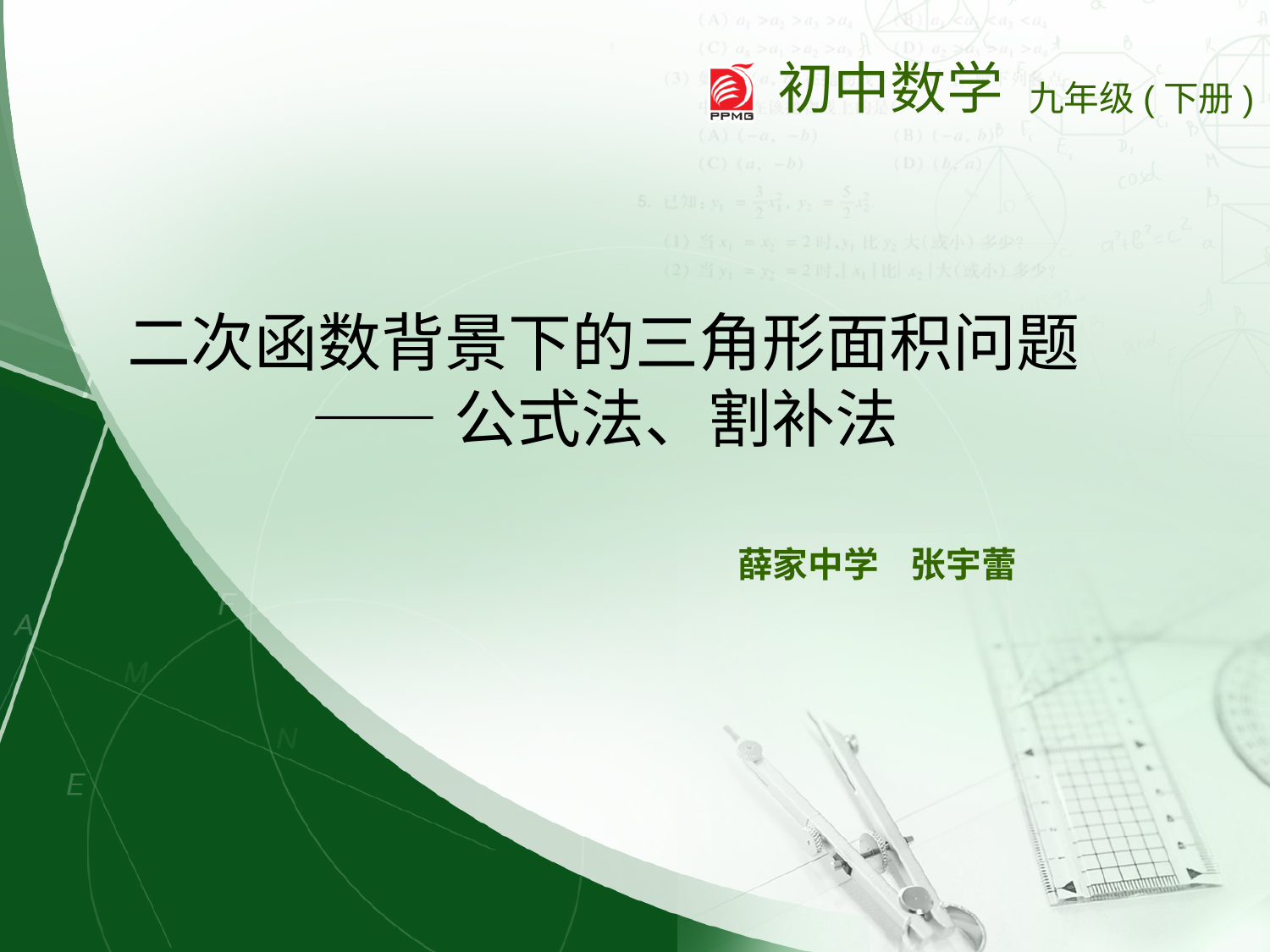

初中数学
九年级(下册)
二次函数背景下的三角形面积问题
             ——公式法、割补法
薛家中学    张宇蕾